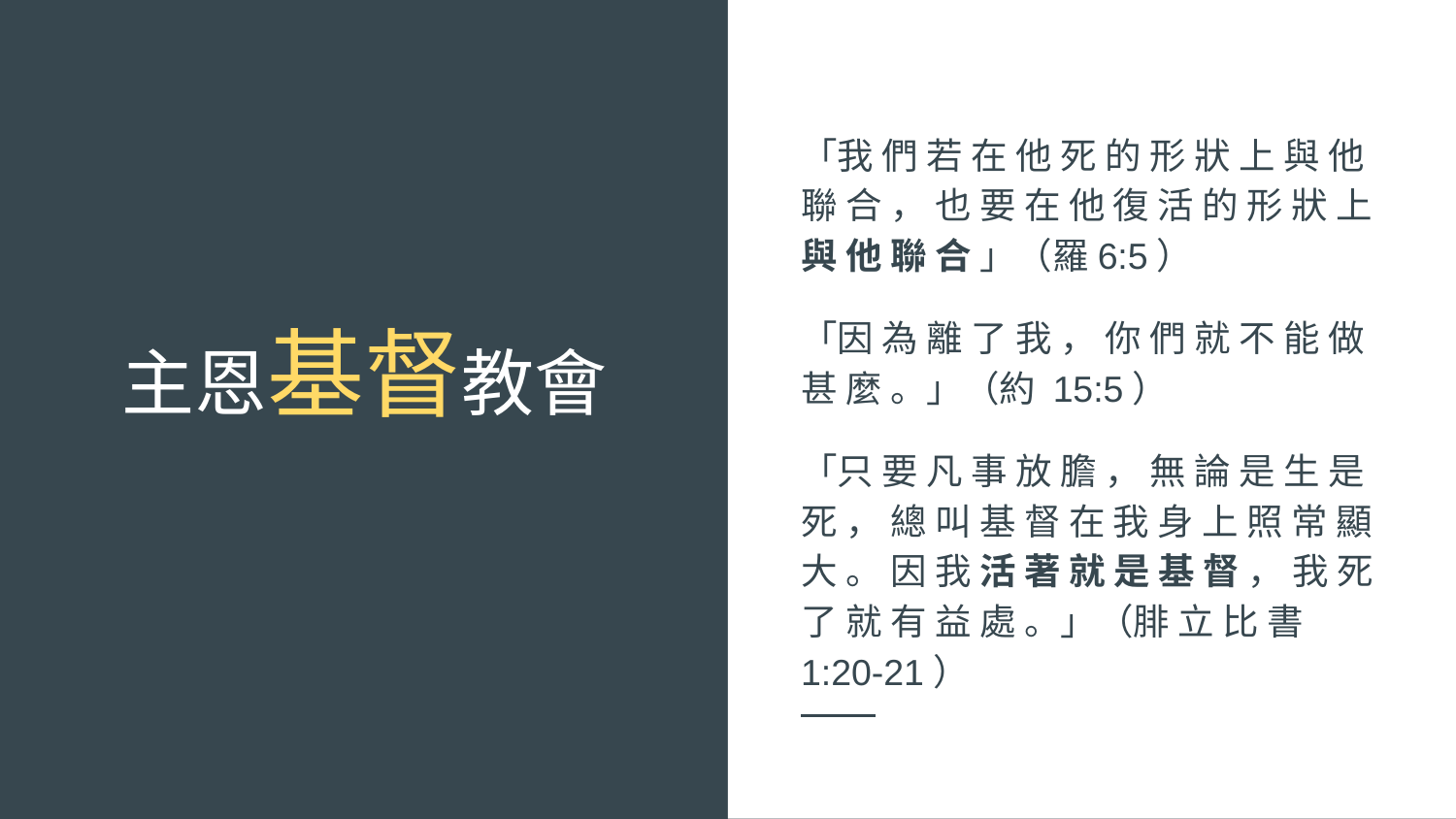

「我 們 若 在 他 死 的 形 狀 上 與 他 聯 合 ， 也 要 在 他 復 活 的 形 狀 上 與 他 聯 合 」（羅6:5）
「因 為 離 了 我 ， 你 們 就 不 能 做 甚 麼 。」（約 15:5）
「只 要 凡 事 放 膽 ， 無 論 是 生 是 死 ， 總 叫 基 督 在 我 身 上 照 常 顯 大 。 因 我 活 著 就 是 基 督 ， 我 死 了 就 有 益 處 。」（腓 立 比 書 1:20-21）
# 主恩基督教會